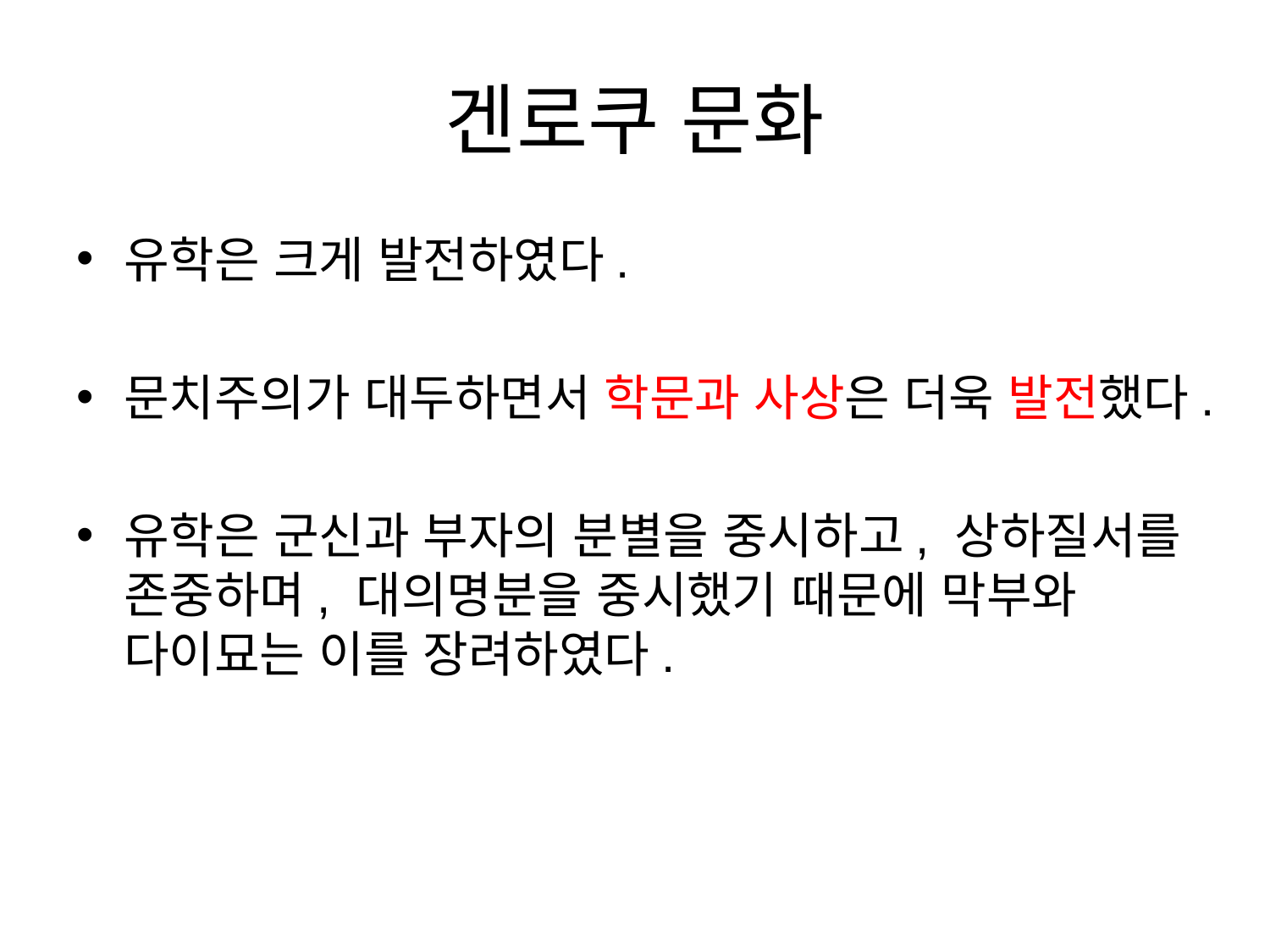

# 겐로쿠 문화
유학은 크게 발전하였다.

문치주의가 대두하면서 학문과 사상은 더욱 발전했다.

유학은 군신과 부자의 분별을 중시하고, 상하질서를 존중하며, 대의명분을 중시했기 때문에 막부와 다이묘는 이를 장려하였다.